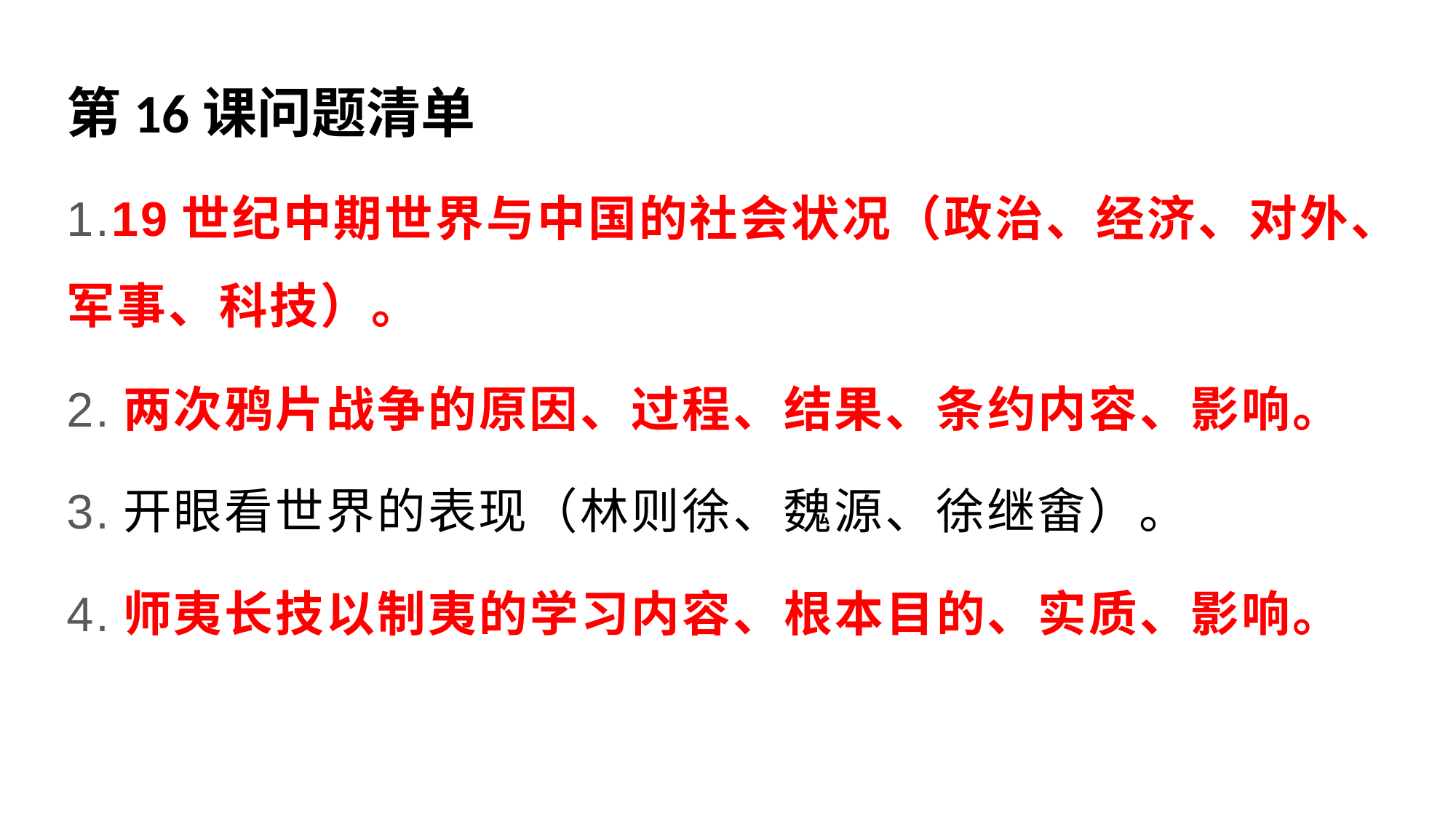

第16课问题清单
1.19世纪中期世界与中国的社会状况（政治、经济、对外、军事、科技）。
2.两次鸦片战争的原因、过程、结果、条约内容、影响。
3.开眼看世界的表现（林则徐、魏源、徐继畬）。
4.师夷长技以制夷的学习内容、根本目的、实质、影响。